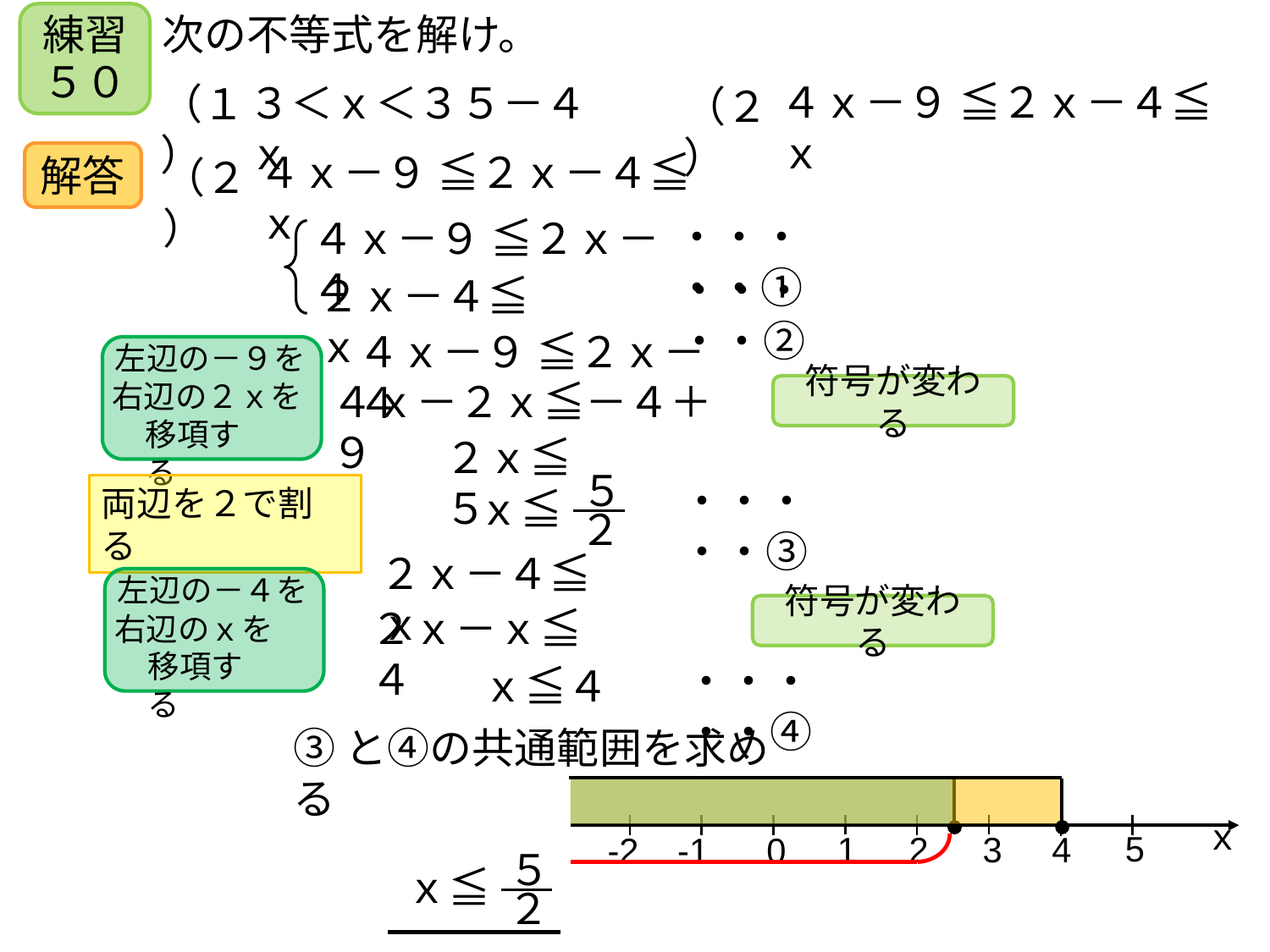

次の不等式を解け。
練習５０
（１）
４ｘ－９ ≦２ｘ－４≦ｘ
３＜ｘ＜３５－４ｘ
（２）
解答
４ｘ－９ ≦２ｘ－４≦ｘ
（２）
・・・・・①
４ｘ－９ ≦２ｘ－４

・・・・・②
２ｘ－４≦ｘ
４ｘ－９ ≦２ｘ－４
左辺の－９を

右辺の２ｘを
４ｘ－２ｘ≦－４＋９
符号が変わる
移項する
２ｘ≦ ５
５
２
ｘ≦
・・・・・③
両辺を２で割る
２ｘ－４≦ｘ
左辺の－４を

符号が変わる
２ｘ－ｘ≦４
右辺のｘを
移項する
・・・・・④
ｘ≦４
③と④の共通範囲を求める

ｘ
5
2
4
1
3
-1
-2
0
５
２
ｘ≦